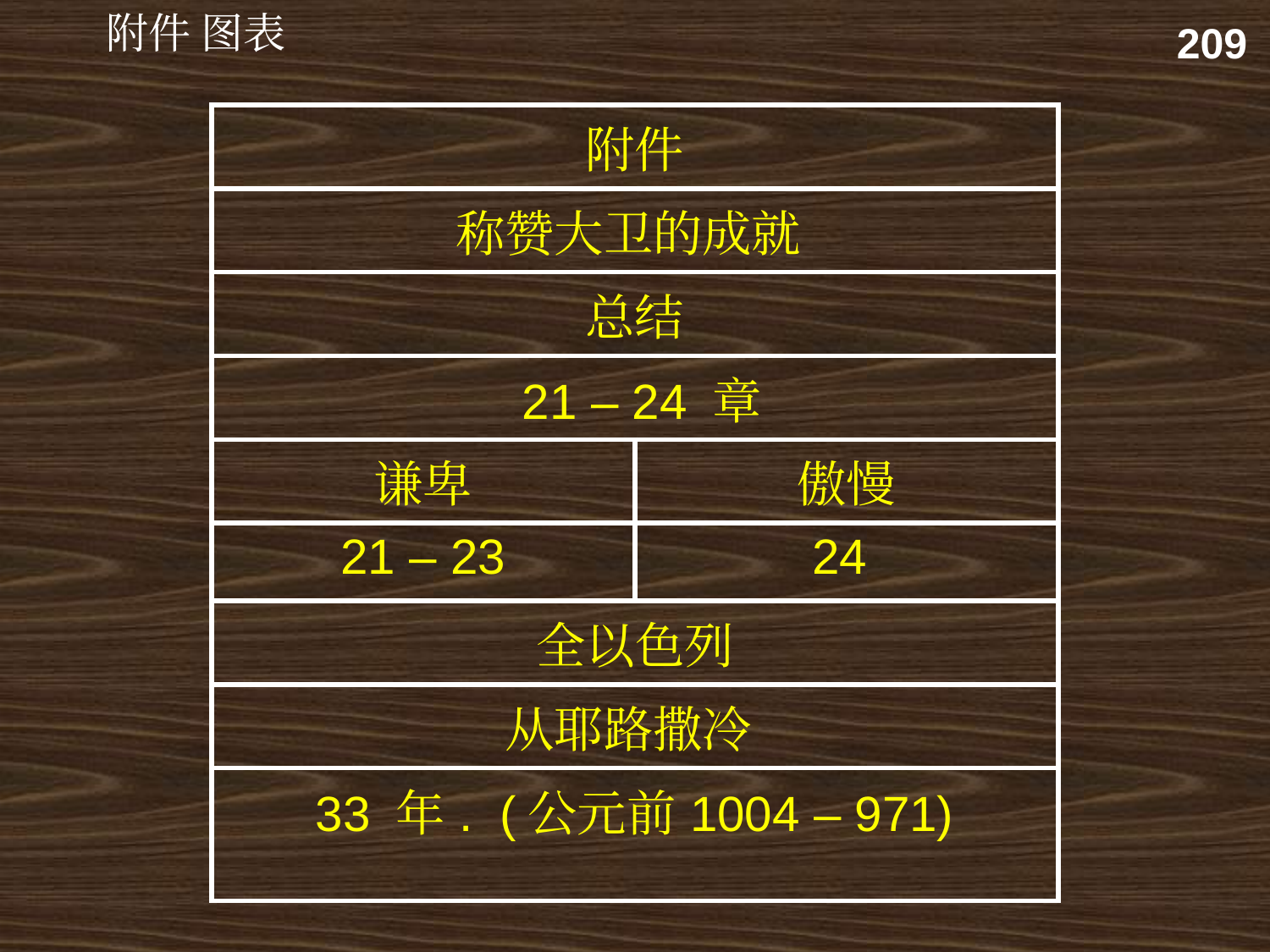

附件 图表
209
| 附件 |  |
| --- | --- |
| 称赞大卫的成就 |  |
| 总结 |  |
| 21 – 24 章 |  |
| 谦卑 | 傲慢 |
| 21 – 23 | 24 |
| 全以色列 |  |
| 从耶路撒冷 |  |
| 33 年. (公元前1004 – 971) |  |